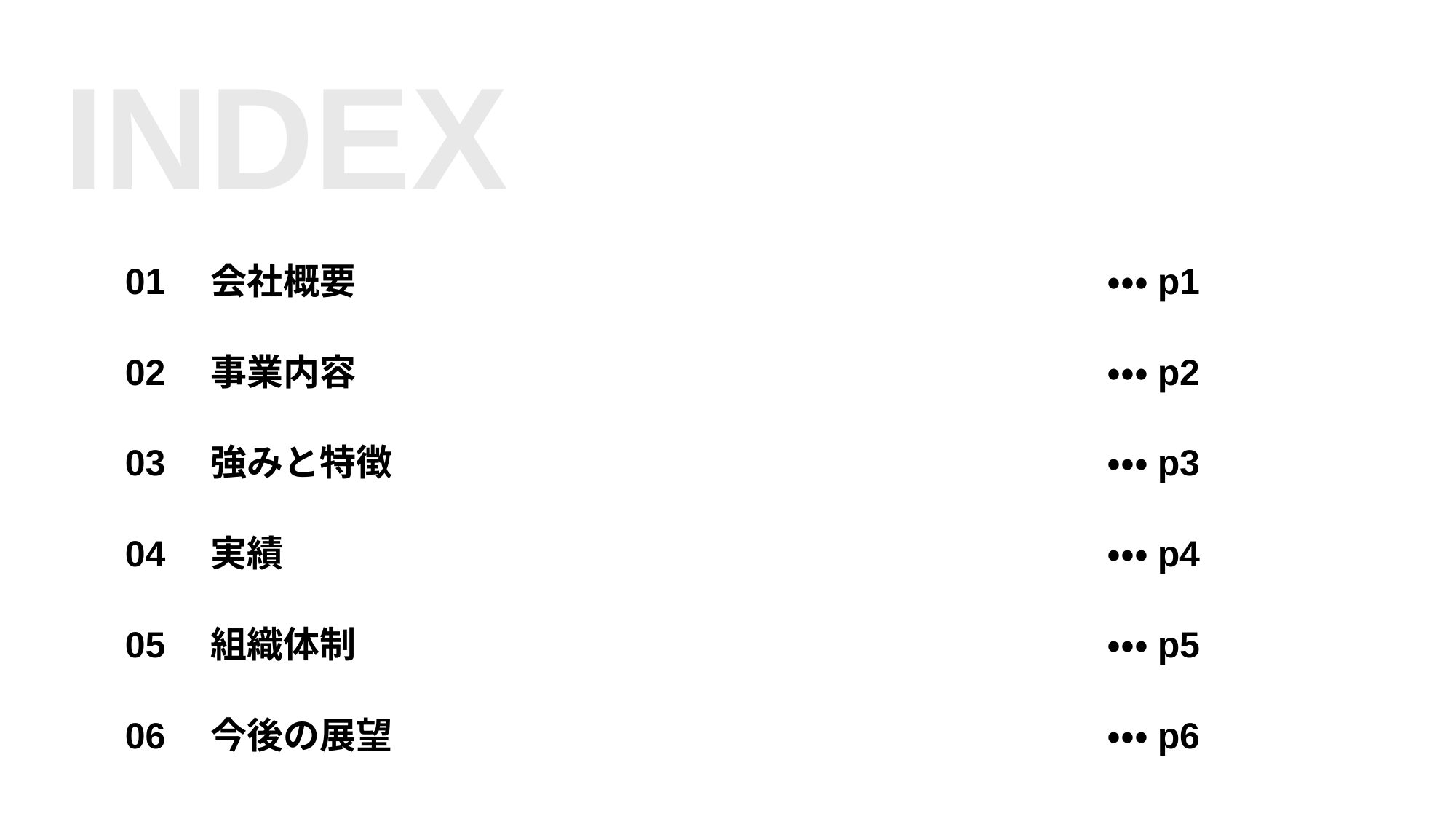

INDEX
01　会社概要							・・・p1
02　事業内容							・・・p2
03　強みと特徴							・・・p3
04　実績								・・・p4
05　組織体制							・・・p5
06　今後の展望							・・・p6